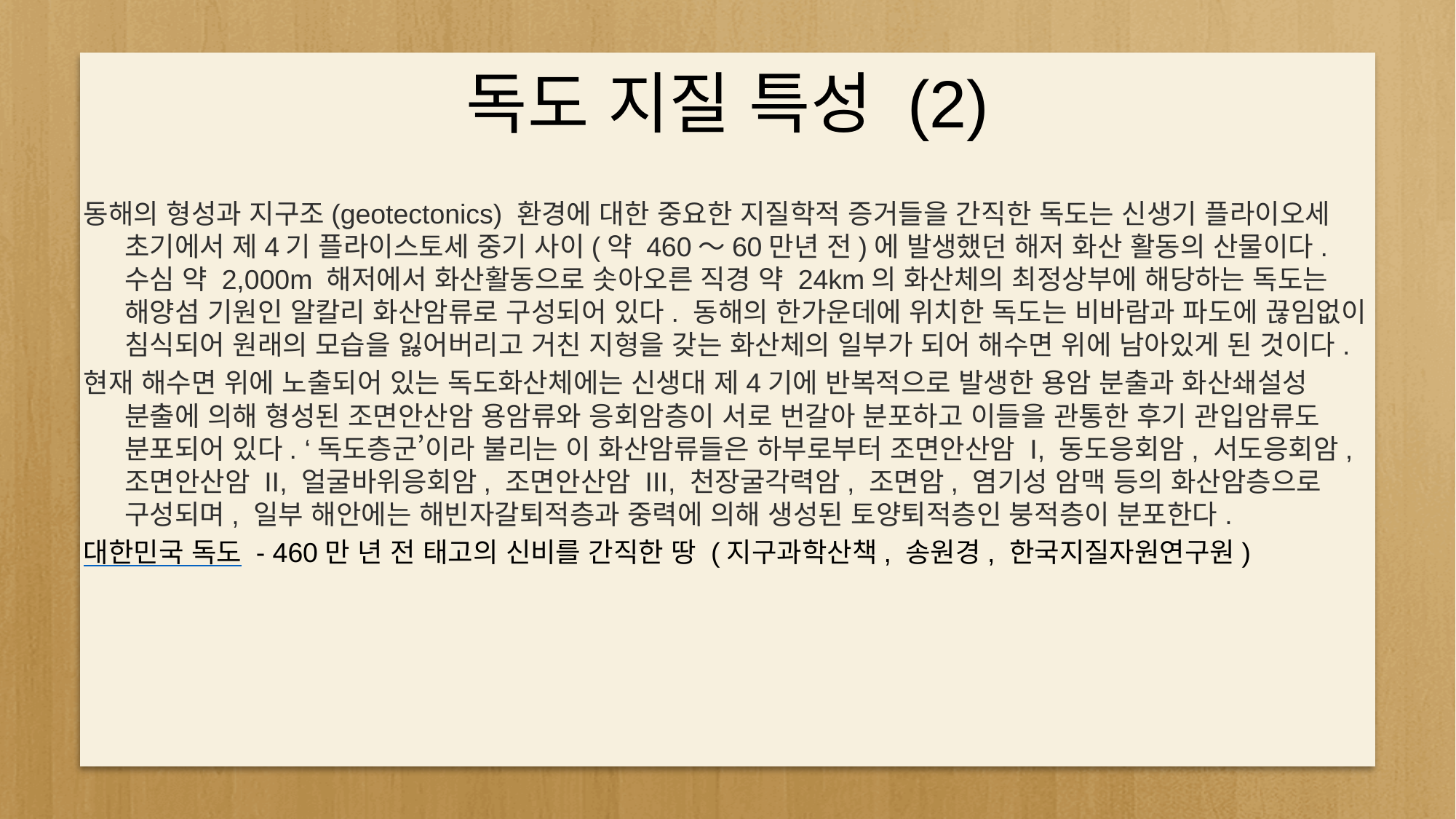

# 독도 지질 특성 (2)
동해의 형성과 지구조(geotectonics) 환경에 대한 중요한 지질학적 증거들을 간직한 독도는 신생기 플라이오세 초기에서 제4기 플라이스토세 중기 사이(약 460〜60만년 전)에 발생했던 해저 화산 활동의 산물이다. 수심 약 2,000m 해저에서 화산활동으로 솟아오른 직경 약 24km의 화산체의 최정상부에 해당하는 독도는 해양섬 기원인 알칼리 화산암류로 구성되어 있다. 동해의 한가운데에 위치한 독도는 비바람과 파도에 끊임없이 침식되어 원래의 모습을 잃어버리고 거친 지형을 갖는 화산체의 일부가 되어 해수면 위에 남아있게 된 것이다.
현재 해수면 위에 노출되어 있는 독도화산체에는 신생대 제4기에 반복적으로 발생한 용암 분출과 화산쇄설성 분출에 의해 형성된 조면안산암 용암류와 응회암층이 서로 번갈아 분포하고 이들을 관통한 후기 관입암류도 분포되어 있다. ‘독도층군’이라 불리는 이 화산암류들은 하부로부터 조면안산암 I, 동도응회암, 서도응회암, 조면안산암 II, 얼굴바위응회암, 조면안산암 III, 천장굴각력암, 조면암, 염기성 암맥 등의 화산암층으로 구성되며, 일부 해안에는 해빈자갈퇴적층과 중력에 의해 생성된 토양퇴적층인 붕적층이 분포한다.
대한민국 독도 - 460만 년 전 태고의 신비를 간직한 땅 (지구과학산책, 송원경, 한국지질자원연구원)